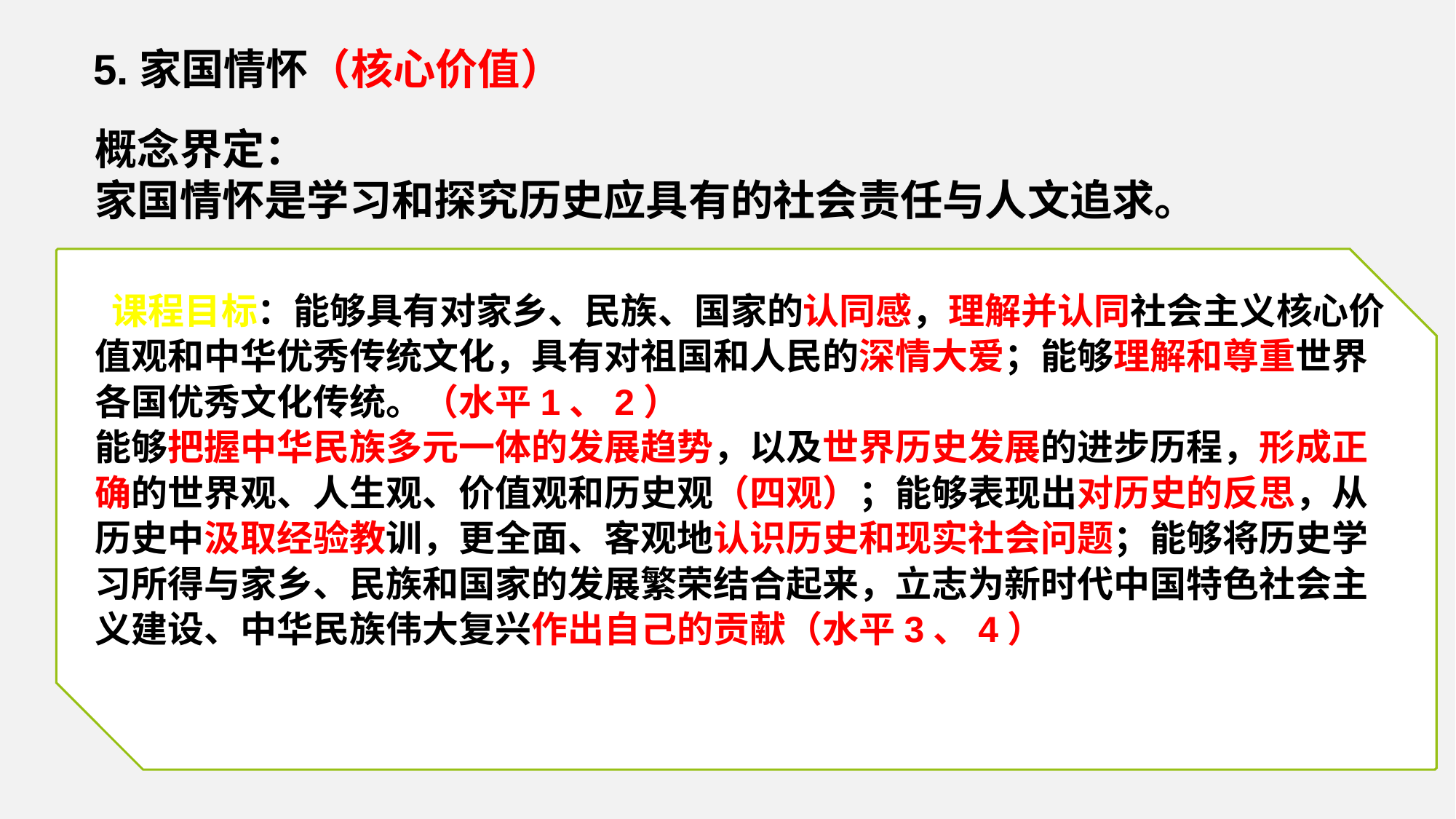

5.家国情怀（核心价值）

概念界定：
家国情怀是学习和探究历史应具有的社会责任与人文追求。

 课程目标：能够具有对家乡、民族、国家的认同感，理解并认同社会主义核心价值观和中华优秀传统文化，具有对祖国和人民的深情大爱；能够理解和尊重世界各国优秀文化传统。（水平1、2）
能够把握中华民族多元一体的发展趋势，以及世界历史发展的进步历程，形成正确的世界观、人生观、价值观和历史观（四观）；能够表现出对历史的反思，从历史中汲取经验教训，更全面、客观地认识历史和现实社会问题；能够将历史学习所得与家乡、民族和国家的发展繁荣结合起来，立志为新时代中国特色社会主义建设、中华民族伟大复兴作出自己的贡献（水平3、4）